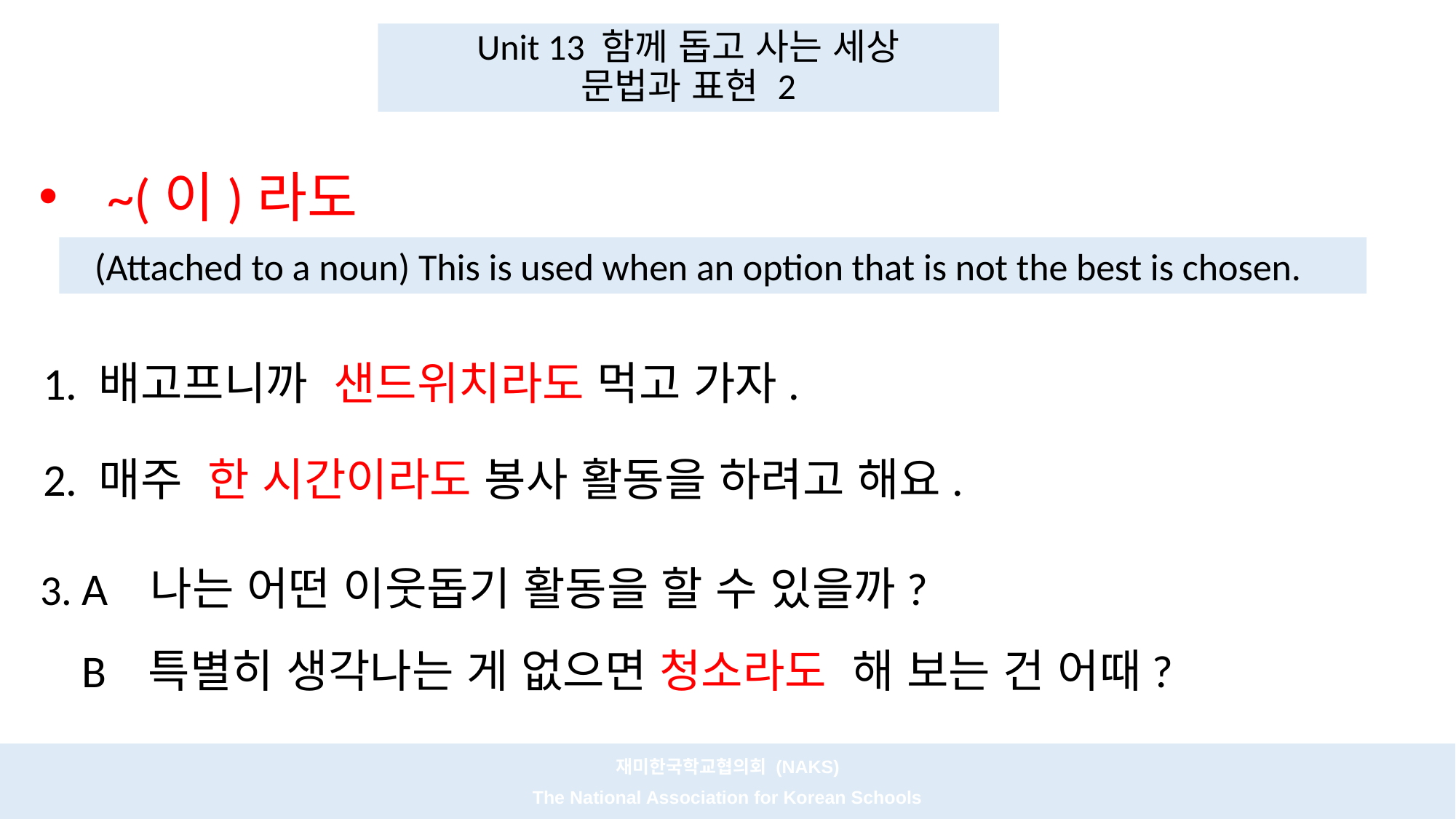

# Unit 13 함께 돕고 사는 세상 문법과 표현 2
~(이)라도
   (Attached to a noun) This is used when an option that is not the best is chosen.

 1. 배고프니까  샌드위치라도 먹고 가자.
 2. 매주  한 시간이라도 봉사 활동을 하려고 해요.
3. A   나는 어떤 이웃돕기 활동을 할 수 있을까?
    B   특별히 생각나는 게 없으면 청소라도  해 보는 건 어때?
재미한국학교협의회 (NAKS)
The National Association for Korean Schools